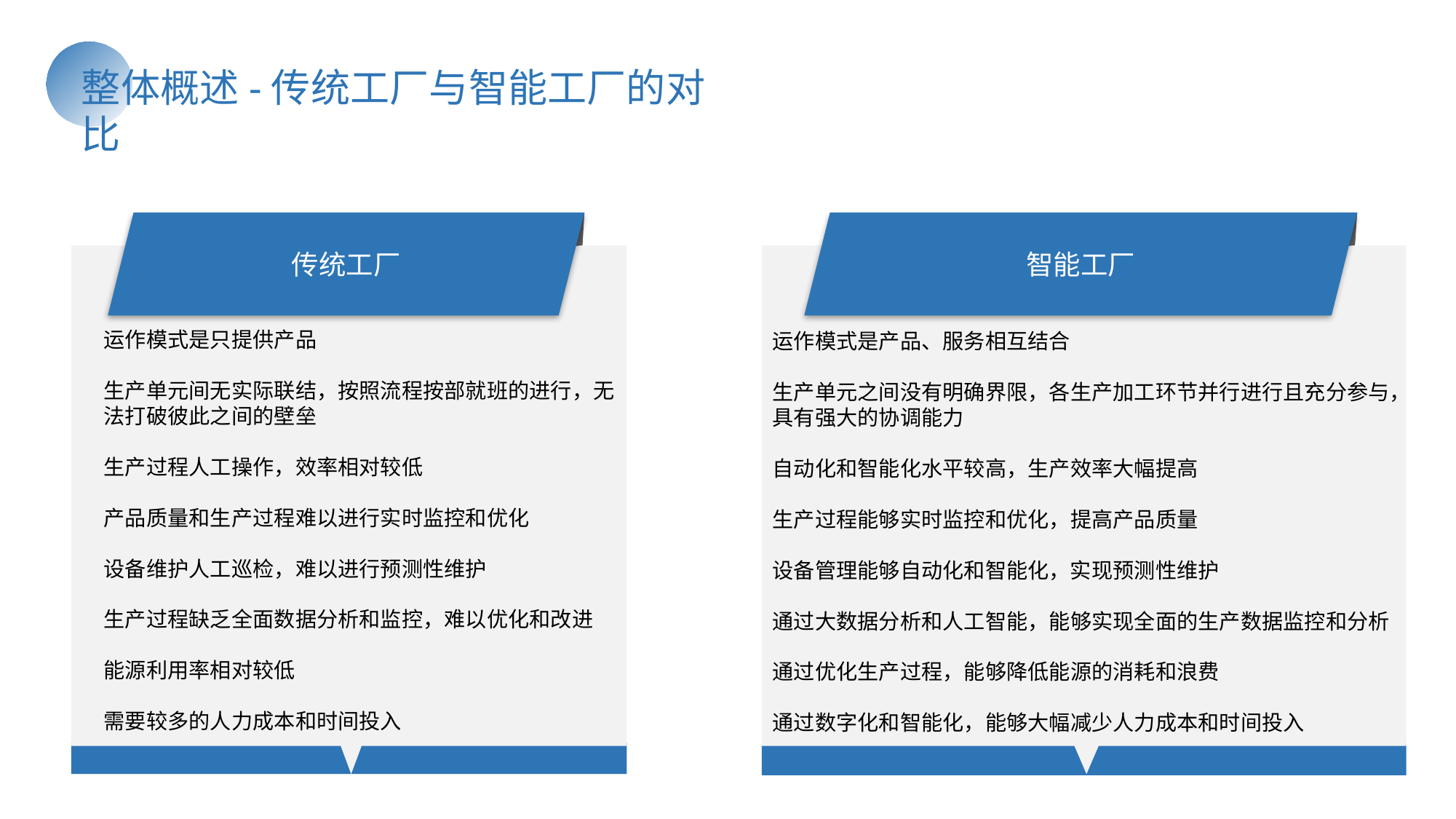

整体概述-传统工厂与智能工厂的对比
传统工厂

智能工厂

运作模式是只提供产品

生产单元间无实际联结，按照流程按部就班的进行，无法打破彼此之间的壁垒

生产过程人工操作，效率相对较低

产品质量和生产过程难以进行实时监控和优化

设备维护人工巡检，难以进行预测性维护

生产过程缺乏全面数据分析和监控，难以优化和改进

能源利用率相对较低

需要较多的人力成本和时间投入
运作模式是产品、服务相互结合

生产单元之间没有明确界限，各生产加工环节并行进行且充分参与，具有强大的协调能力

自动化和智能化水平较高，生产效率大幅提高

生产过程能够实时监控和优化，提高产品质量

设备管理能够自动化和智能化，实现预测性维护

通过大数据分析和人工智能，能够实现全面的生产数据监控和分析

通过优化生产过程，能够降低能源的消耗和浪费

通过数字化和智能化，能够大幅减少人力成本和时间投入